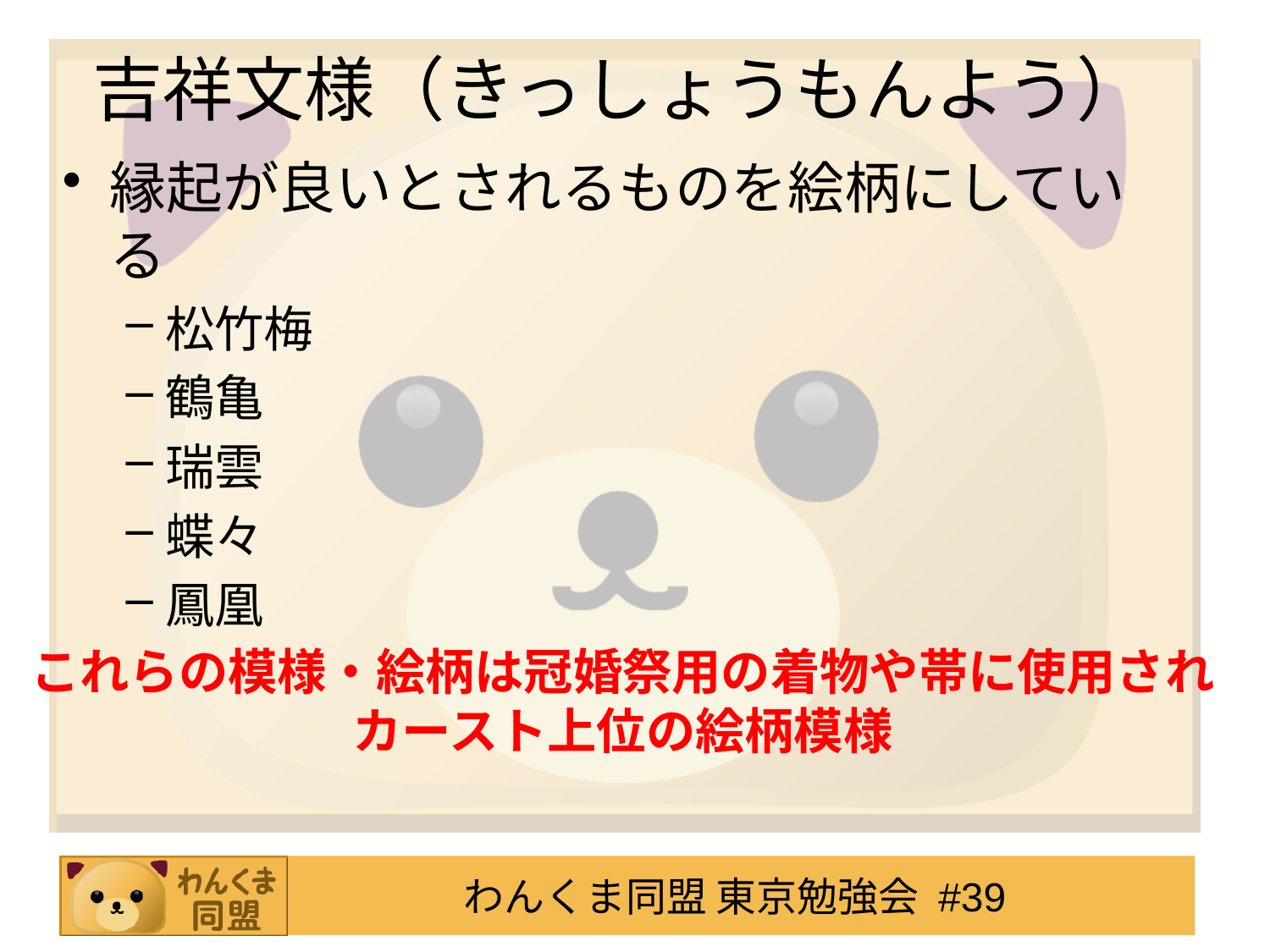

# 吉祥文様（きっしょうもんよう）
縁起が良いとされるものを絵柄にしている
松竹梅
鶴亀
瑞雲
蝶々
鳳凰
これらの模様・絵柄は冠婚祭用の着物や帯に使用され
カースト上位の絵柄模様